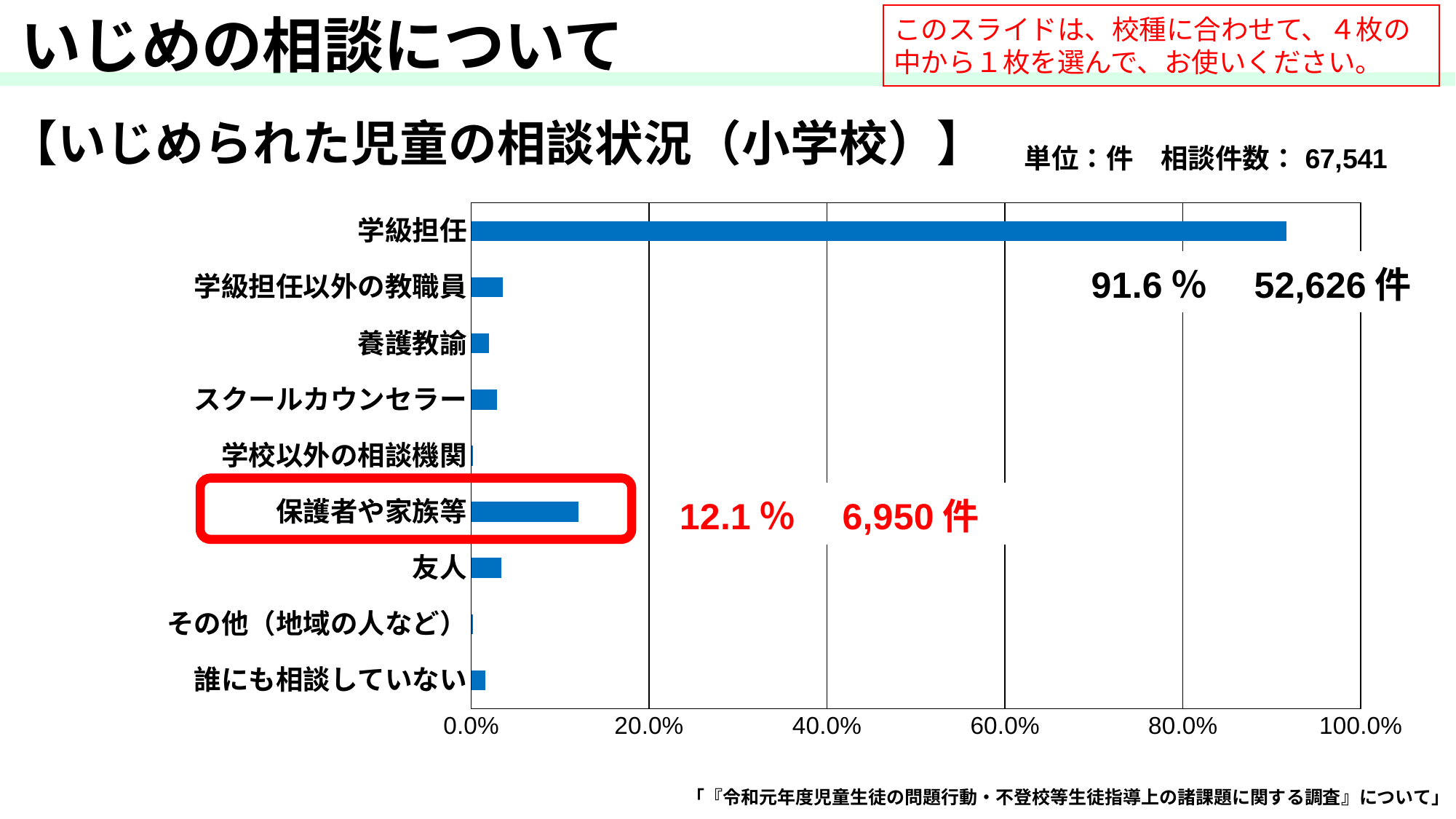

いじめの相談について
このスライドは、校種に合わせて、４枚の中から１枚を選んで、お使いください。

### Chart: 【いじめられた児童の相談状況（小学校）】

| Category |  |
|---|---|
| 誰にも相談していない | 0.016298953453950233 |
| その他（地域の人など） | 0.0017587545927873647 |
| 友人 | 0.03367753844010657 |
| 保護者や家族等 | 0.12102321207794244 |
| 学校以外の相談機関 | 0.0024552910651784005 |
| スクールカウンセラー | 0.028854023368798647 |
| 養護教諭 | 0.020391105229247565 |
| 学級担任以外の教職員 | 0.03526215891479618 |
| 学級担任 | 0.916398209901266 |
「『令和元年度児童生徒の問題行動・不登校等生徒指導上の諸課題に関する調査』について」